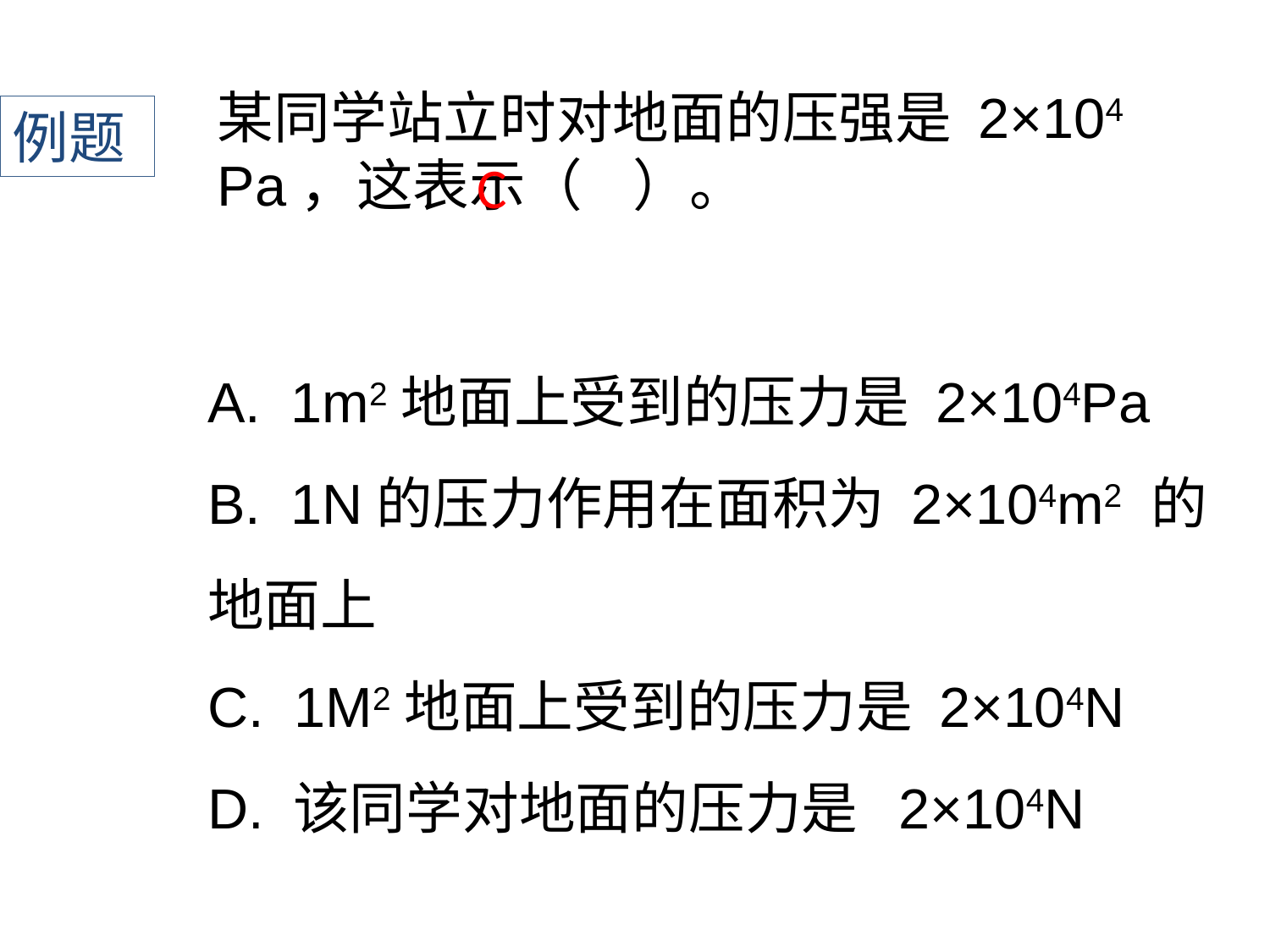

某同学站立时对地面的压强是 2×104﻿﻿﻿﻿ Pa，这表示（    ）。
例题
C
A. ﻿﻿﻿﻿﻿﻿﻿﻿ 1m2地面上受到的压力是 2×104Pa﻿﻿﻿﻿﻿﻿﻿﻿
B. ﻿﻿﻿﻿﻿﻿﻿﻿ 1N的压力作用在面积为 ﻿﻿﻿﻿﻿﻿﻿﻿2×104m2 的地面上
C. ﻿﻿﻿﻿﻿﻿﻿﻿ 1M2地面上受到的压力是 2×104N﻿﻿﻿﻿﻿﻿﻿﻿
D. 该同学对地面的压力是 ﻿﻿﻿﻿﻿﻿﻿﻿ 2×104N